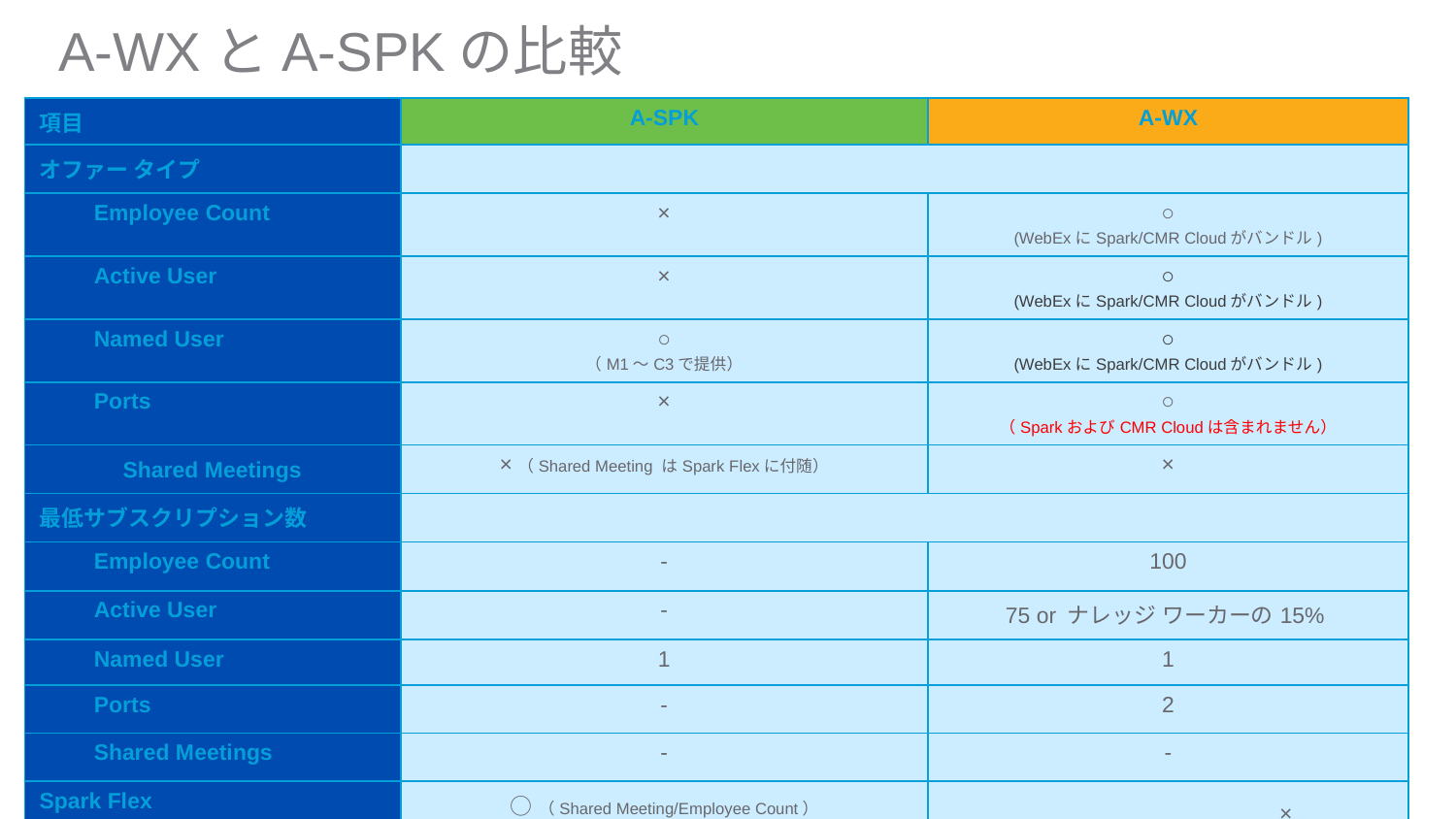

A-WXとA-SPKの比較
| 項目 | A-SPK | A-WX |
| --- | --- | --- |
| オファー タイプ |  |  |
| Employee Count | × | ○ (WebExにSpark/CMR Cloudがバンドル) |
| Active User | × | ○ (WebExにSpark/CMR Cloudがバンドル) |
| Named User | ○ （M1～C3で提供） | ○ (WebExにSpark/CMR Cloudがバンドル) |
| Ports | × | ○ （SparkおよびCMR Cloudは含まれません） |
| Shared Meetings | ×（Shared Meeting はSpark Flexに付随） | × |
| 最低サブスクリプション数 |  |  |
| Employee Count | - | 100 |
| Active User | - | 75 or ナレッジ ワーカーの15% |
| Named User | 1 | 1 |
| Ports | - | 2 |
| Shared Meetings | - | - |
| Spark Flex | ○（Shared Meeting/Employee Count） | × |